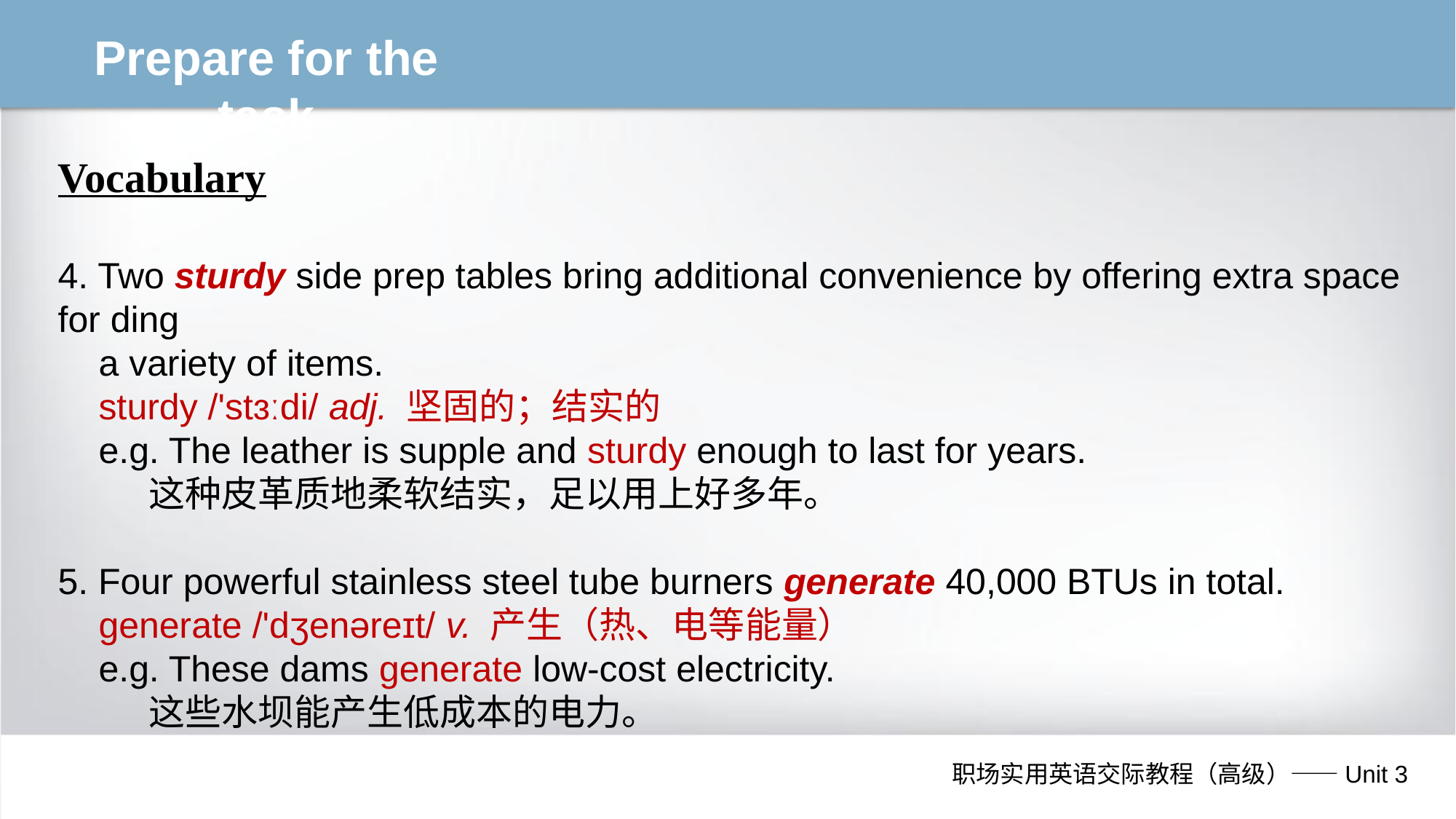

Prepare for the task
Vocabulary

4. Two sturdy side prep tables bring additional convenience by offering extra space for ding
    a variety of items.
    sturdy /'stɜːdi/ adj. 坚固的；结实的
    e.g. The leather is supple and sturdy enough to last for years.
          这种皮革质地柔软结实，足以用上好多年。

5. Four powerful stainless steel tube burners generate 40,000 BTUs in total.
    generate /'dʒenəreɪt/ v. 产生（热、电等能量）
    e.g. These dams generate low-cost electricity.
          这些水坝能产生低成本的电力。
职场实用英语交际教程（高级）——Unit 3